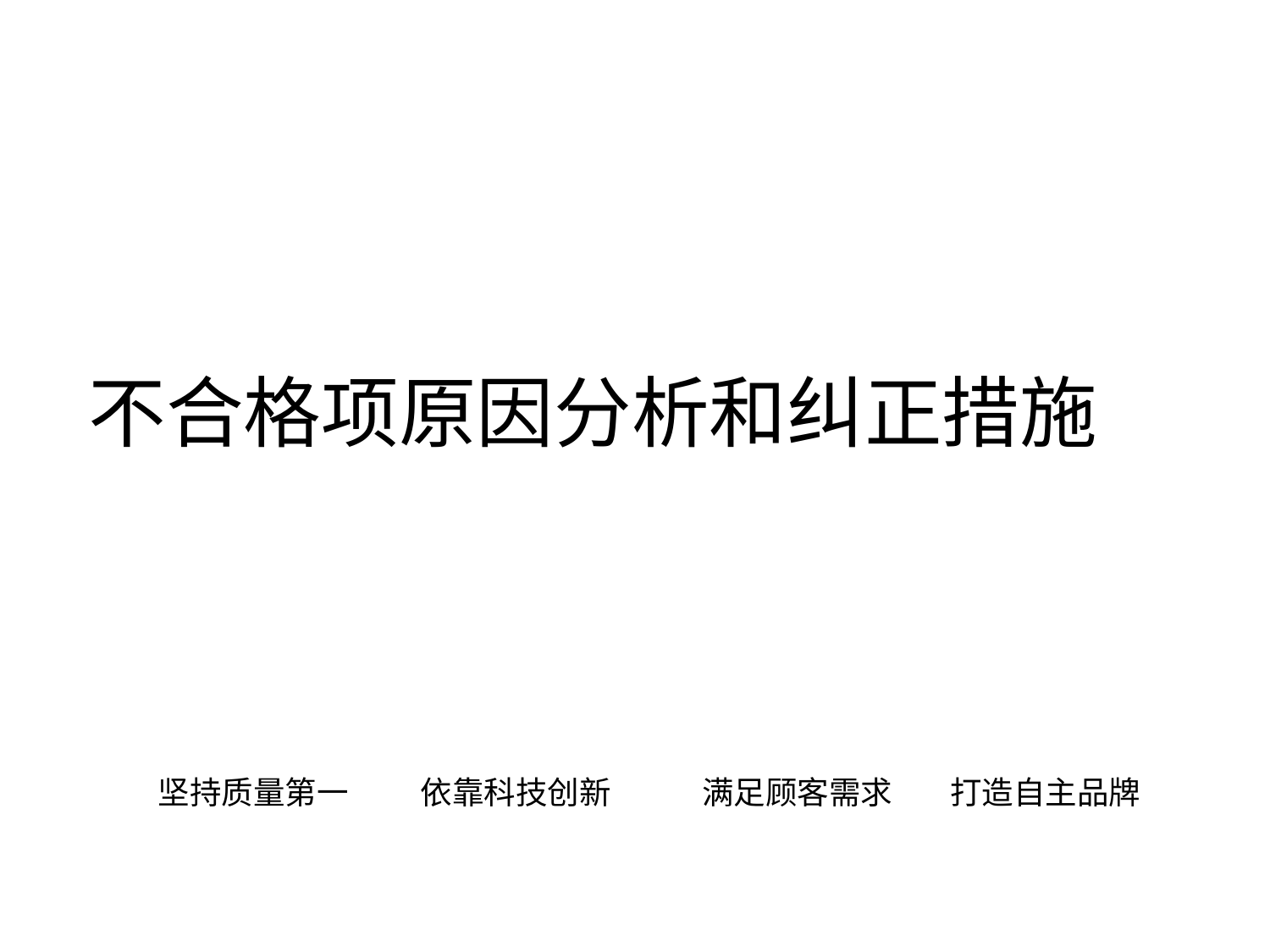

# 不合格项原因分析和纠正措施
 坚持质量第一          依靠科技创新                   满足顾客需求        打造自主品牌